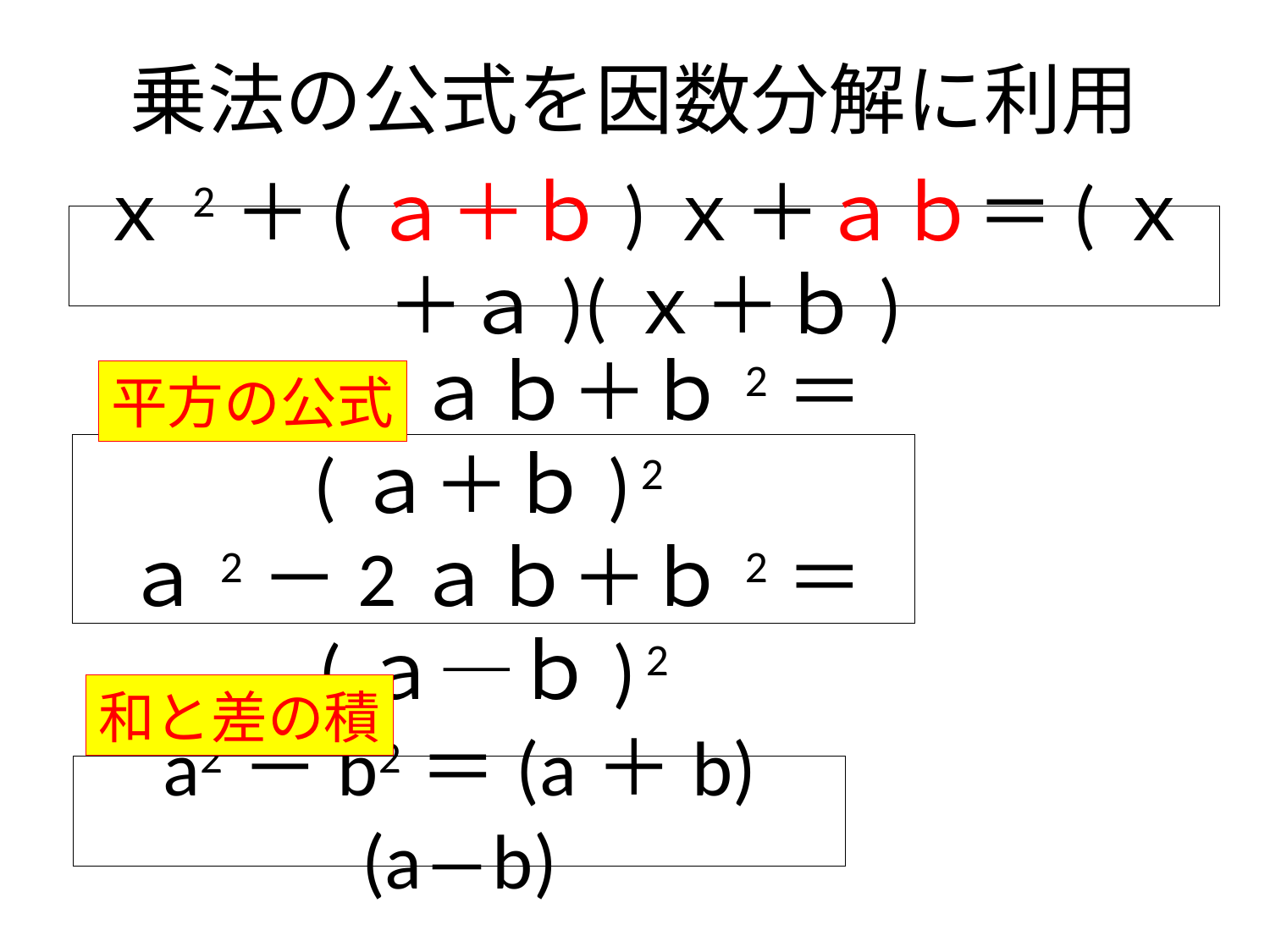

# 乗法の公式を因数分解に利用
ｘ2＋(ａ＋ｂ)ｘ＋ａｂ＝(ｘ＋ａ)(ｘ＋ｂ)
平方の公式
ａ2＋2ａｂ＋ｂ2＝ (ａ＋ｂ) 2
ａ2－2ａｂ＋ｂ2＝ (ａ―ｂ) 2
和と差の積
a2－b2＝(a＋b)(a―b)